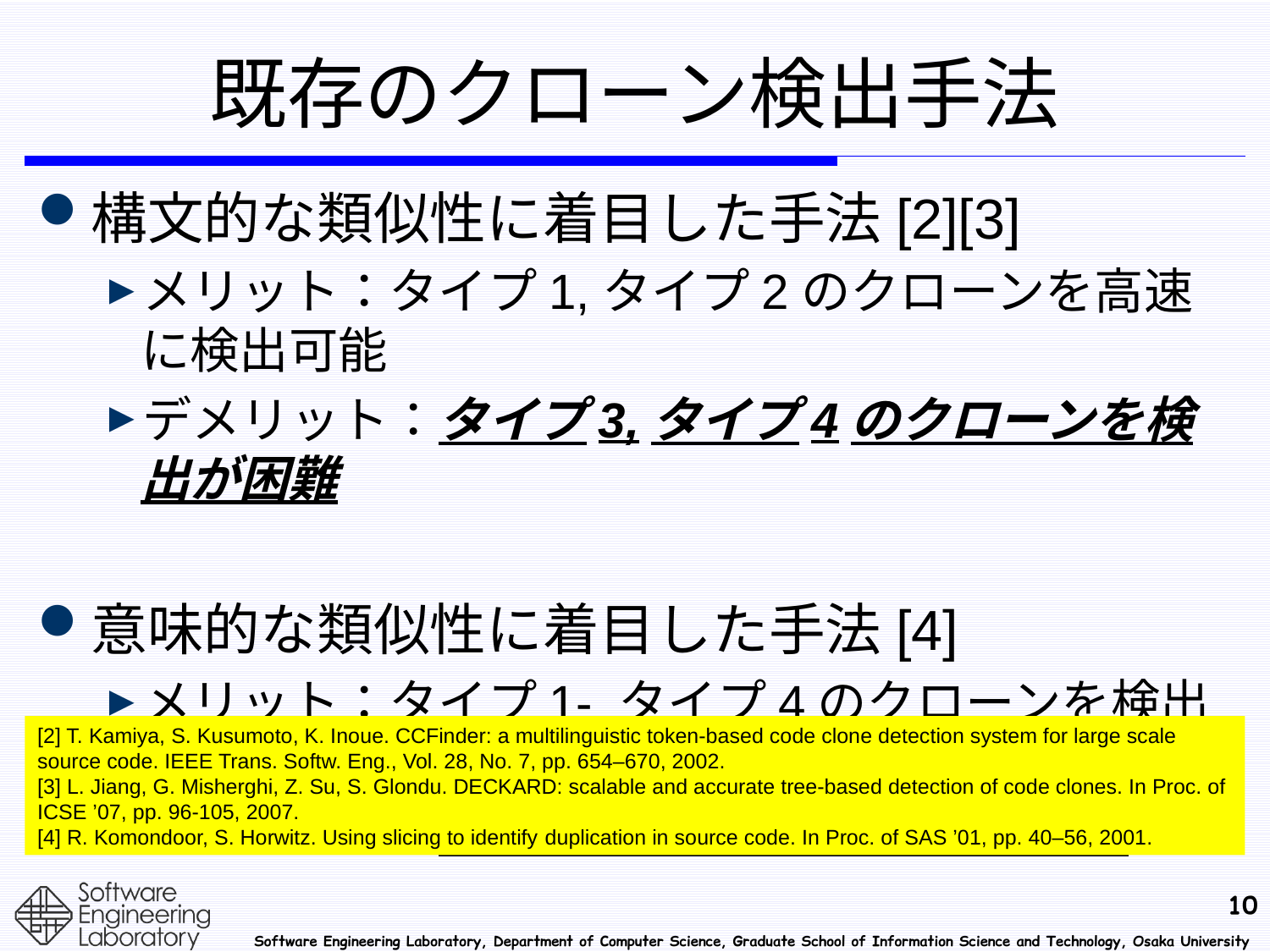

# 既存のクローン検出手法
構文的な類似性に着目した手法[2][3]
メリット：タイプ1,タイプ2のクローンを高速に検出可能
デメリット：タイプ3,タイプ4のクローンを検出が困難

意味的な類似性に着目した手法[4]
メリット：タイプ1- タイプ4のクローンを検出可能
デメリット：検出時間に膨大な時間がかかる
[2] T. Kamiya, S. Kusumoto, K. Inoue. CCFinder: a multilinguistic token-based code clone detection system for large scale source code. IEEE Trans. Softw. Eng., Vol. 28, No. 7, pp. 654–670, 2002.
[3] L. Jiang, G. Misherghi, Z. Su, S. Glondu. DECKARD: scalable and accurate tree-based detection of code clones. In Proc. of ICSE ’07, pp. 96-105, 2007.
[4] R. Komondoor, S. Horwitz. Using slicing to identify duplication in source code. In Proc. of SAS ’01, pp. 40–56, 2001.